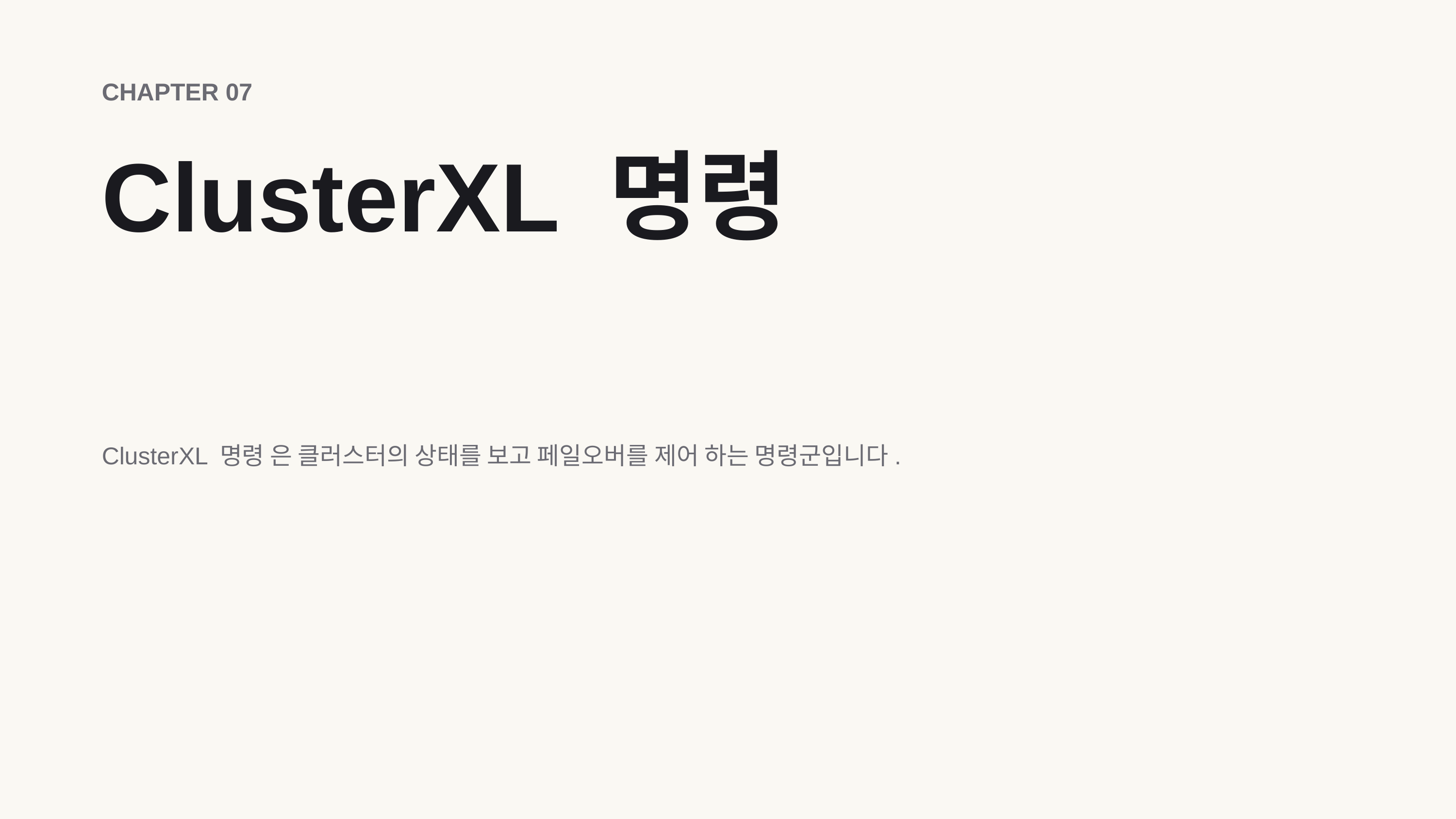

CHAPTER 07
ClusterXL 명령
ClusterXL 명령 은 클러스터의 상태를 보고 페일오버를 제어 하는 명령군입니다.